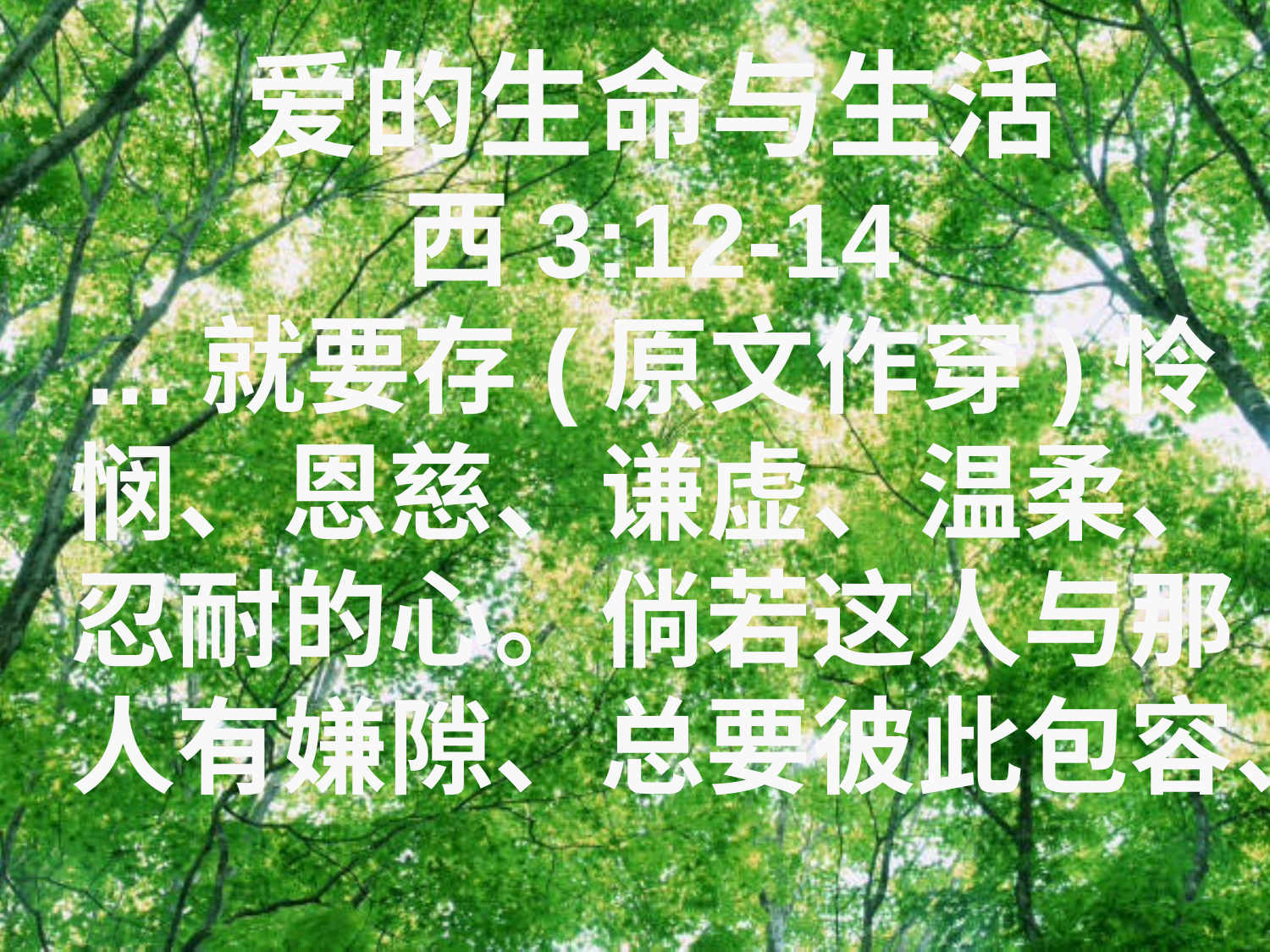

爱的生命与生活
西3:12-14
...就要存(原文作穿)怜悯、恩慈、谦虚、温柔、忍耐的心。倘若这人与那人有嫌隙、总要彼此包容、